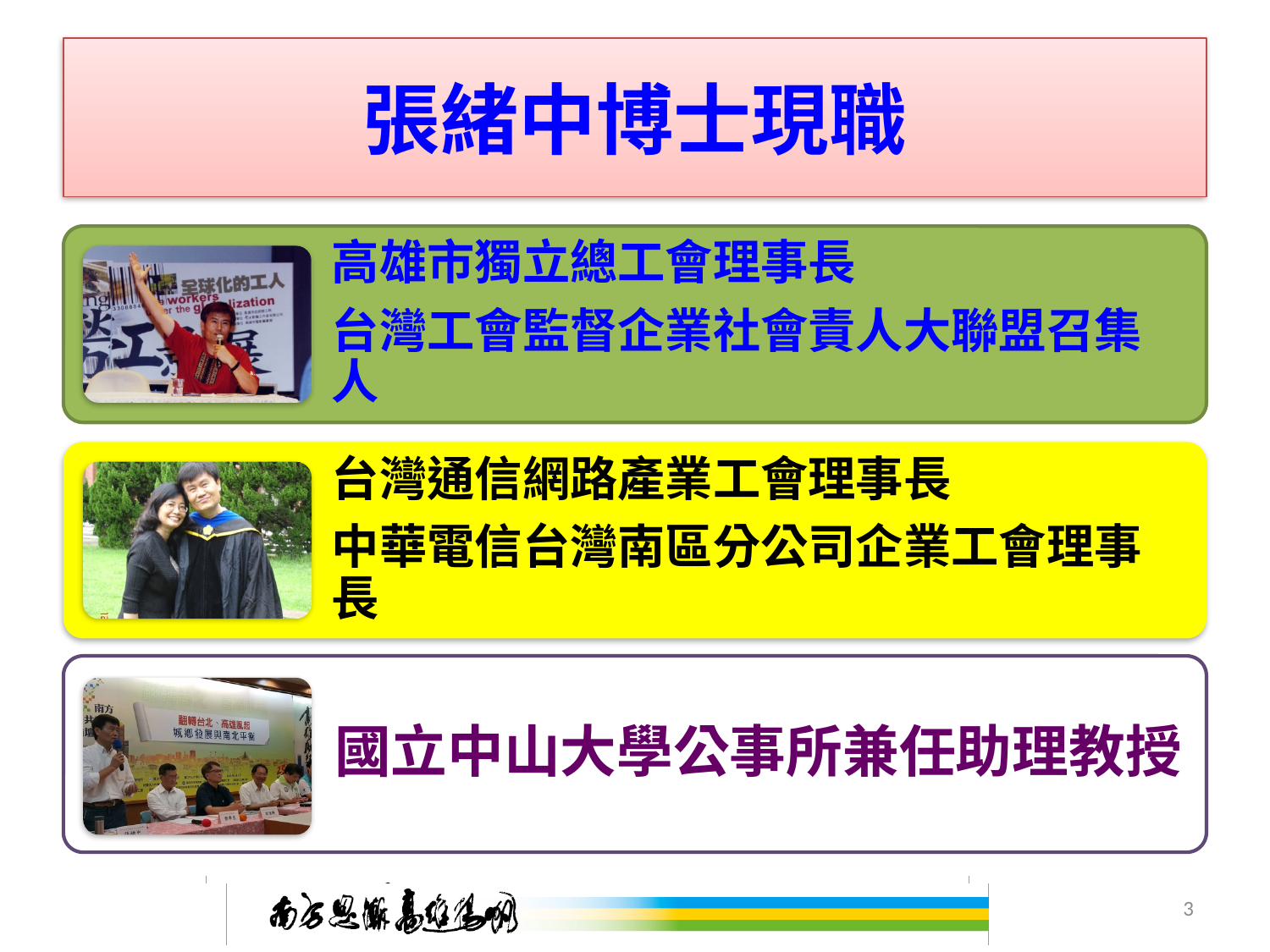

# 張緒中博士現職
高雄市獨立總工會理事長
台灣工會監督企業社會責人大聯盟召集人
台灣通信網路產業工會理事長
中華電信台灣南區分公司企業工會理事長
國立中山大學公事所兼任助理教授
3